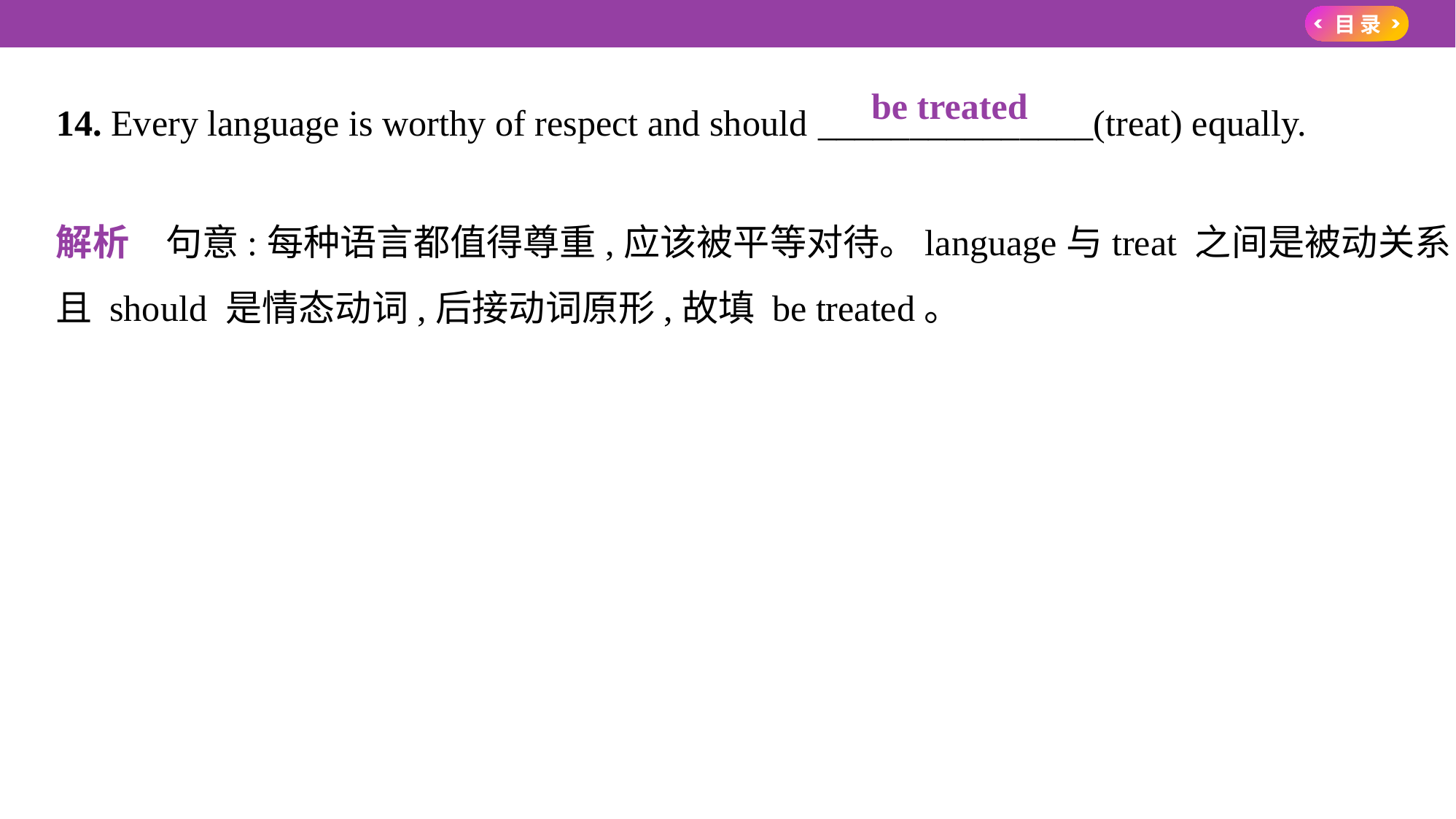

14. Every language is worthy of respect and should _______________(treat) equally.

解析　句意:每种语言都值得尊重,应该被平等对待。language与treat 之间是被动关系,
且 should 是情态动词,后接动词原形,故填 be treated。
　be treated